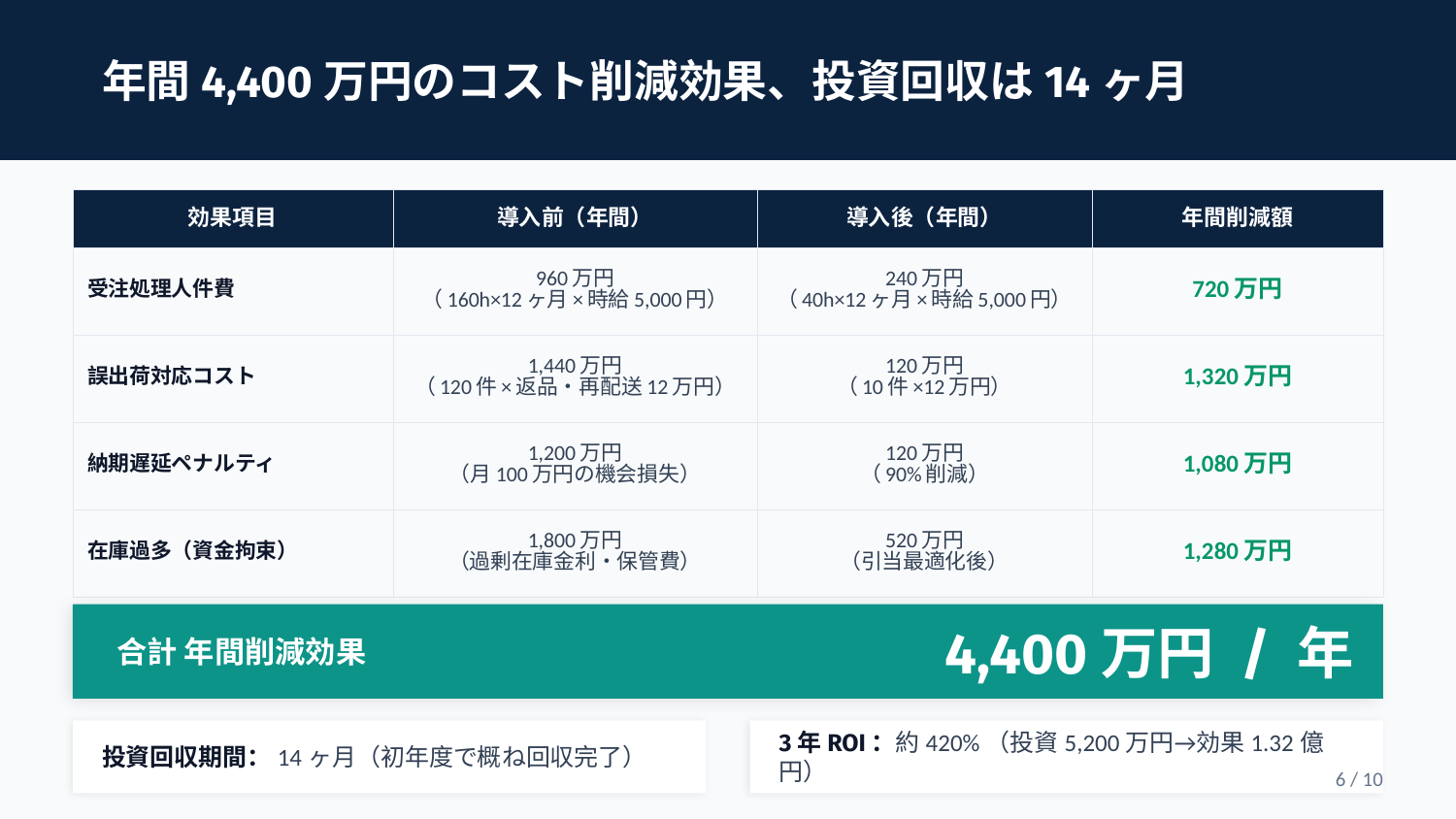

年間4,400万円のコスト削減効果、投資回収は14ヶ月
| 効果項目 | 導入前（年間） | 導入後（年間） | 年間削減額 |
| --- | --- | --- | --- |
| 受注処理人件費 | 960万円 （160h×12ヶ月×時給5,000円） | 240万円 （40h×12ヶ月×時給5,000円） | 720万円 |
| 誤出荷対応コスト | 1,440万円 （120件×返品・再配送12万円） | 120万円 （10件×12万円） | 1,320万円 |
| 納期遅延ペナルティ | 1,200万円 （月100万円の機会損失） | 120万円 （90%削減） | 1,080万円 |
| 在庫過多（資金拘束） | 1,800万円 （過剰在庫金利・保管費） | 520万円 （引当最適化後） | 1,280万円 |

合計 年間削減効果
4,400万円 / 年

投資回収期間：14ヶ月（初年度で概ね回収完了）

3年ROI：約420%（投資5,200万円→効果1.32億円）
6 / 10